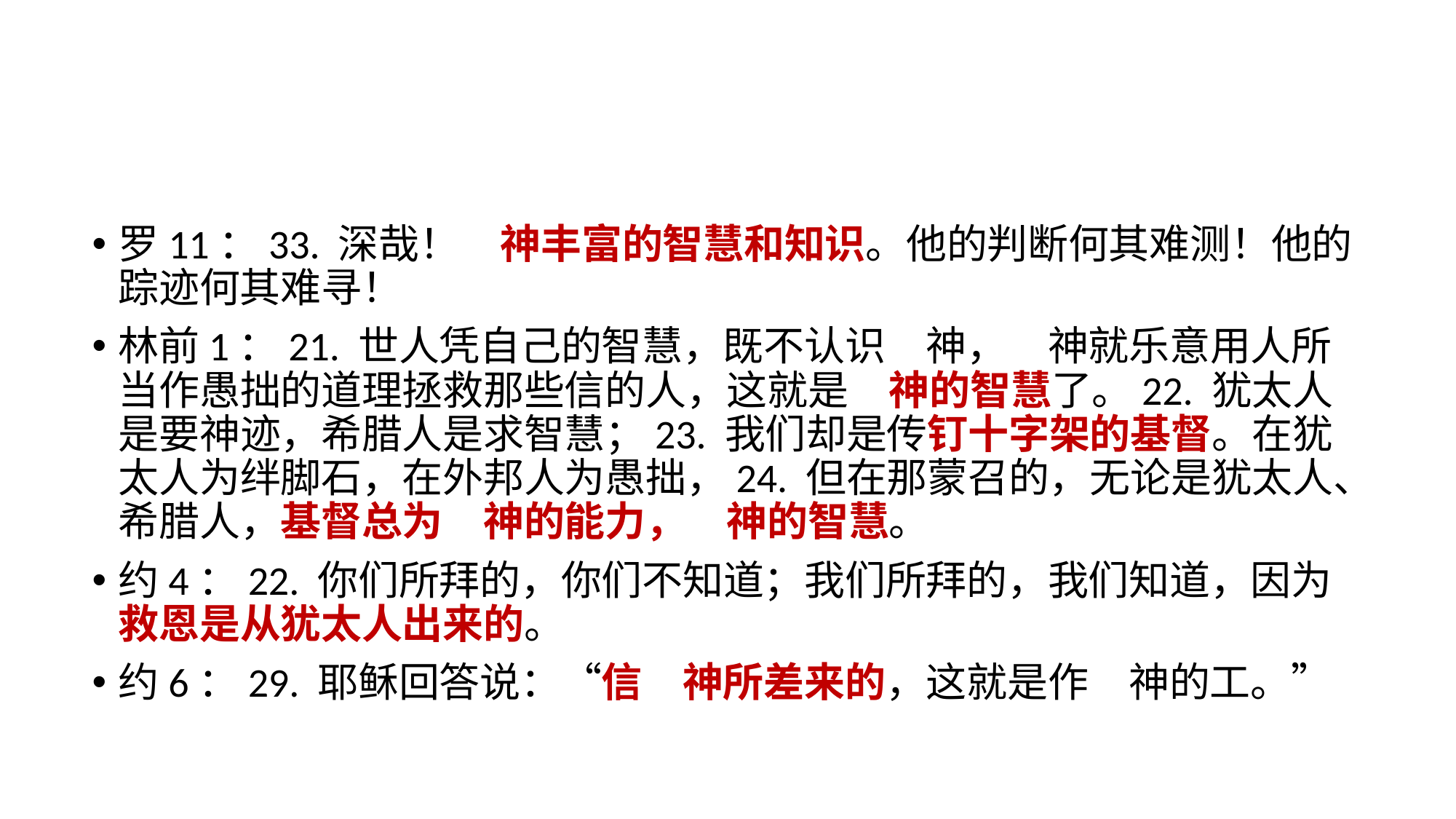

罗11：33. 深哉！　神丰富的智慧和知识。他的判断何其难测！他的踪迹何其难寻！
林前1：21. 世人凭自己的智慧，既不认识　神，　神就乐意用人所当作愚拙的道理拯救那些信的人，这就是　神的智慧了。22. 犹太人是要神迹，希腊人是求智慧；23. 我们却是传钉十字架的基督。在犹太人为绊脚石，在外邦人为愚拙，24. 但在那蒙召的，无论是犹太人、希腊人，基督总为　神的能力，　神的智慧。
约4：22. 你们所拜的，你们不知道；我们所拜的，我们知道，因为救恩是从犹太人出来的。
约6：29. 耶稣回答说：“信　神所差来的，这就是作　神的工。”